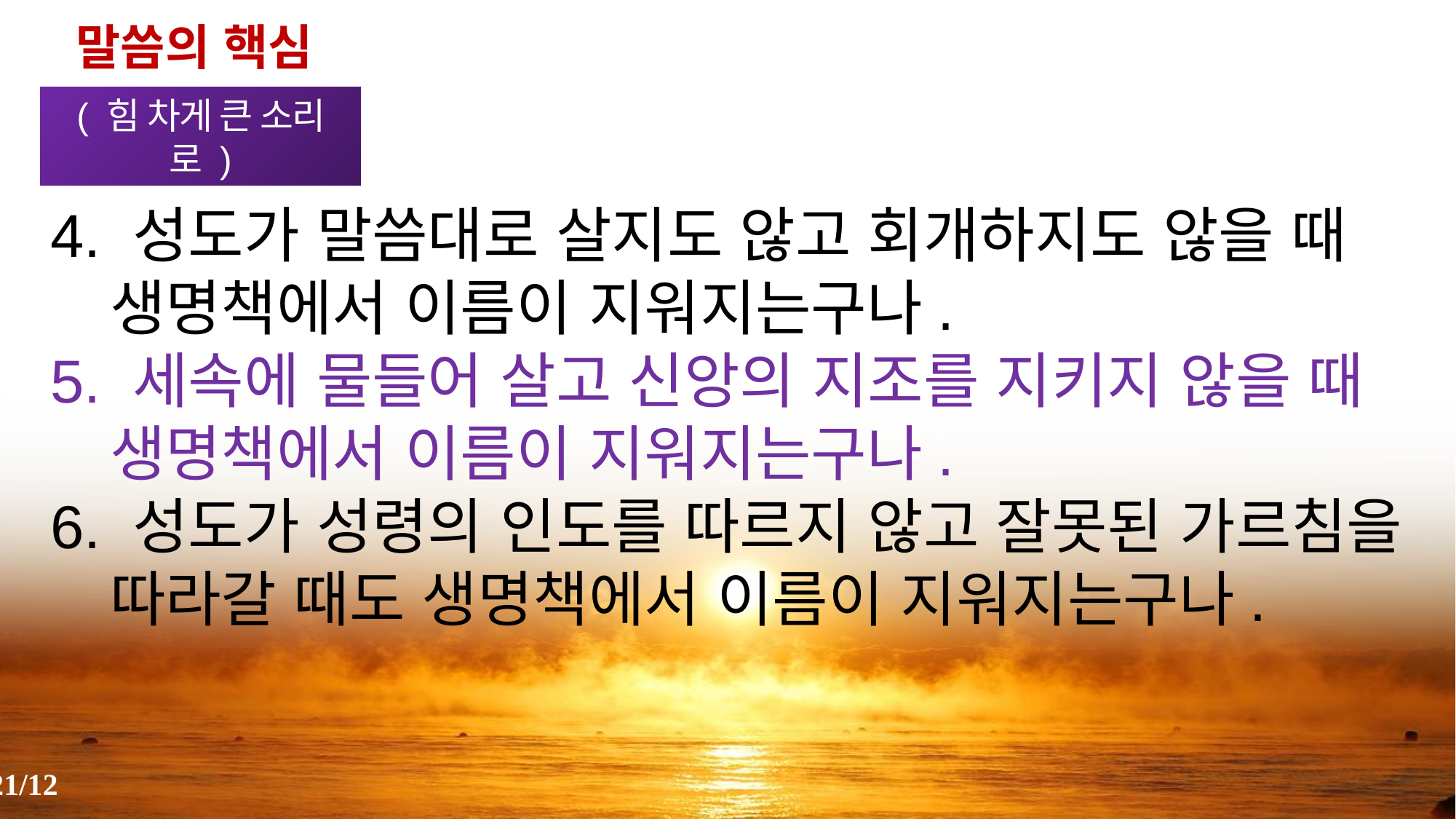

말씀의 핵심(2)

( 힘 차게 큰 소리로 )
4. 성도가 말씀대로 살지도 않고 회개하지도 않을 때 생명책에서 이름이 지워지는구나.
5. 세속에 물들어 살고 신앙의 지조를 지키지 않을 때 생명책에서 이름이 지워지는구나.
6. 성도가 성령의 인도를 따르지 않고 잘못된 가르침을 따라갈 때도 생명책에서 이름이 지워지는구나.